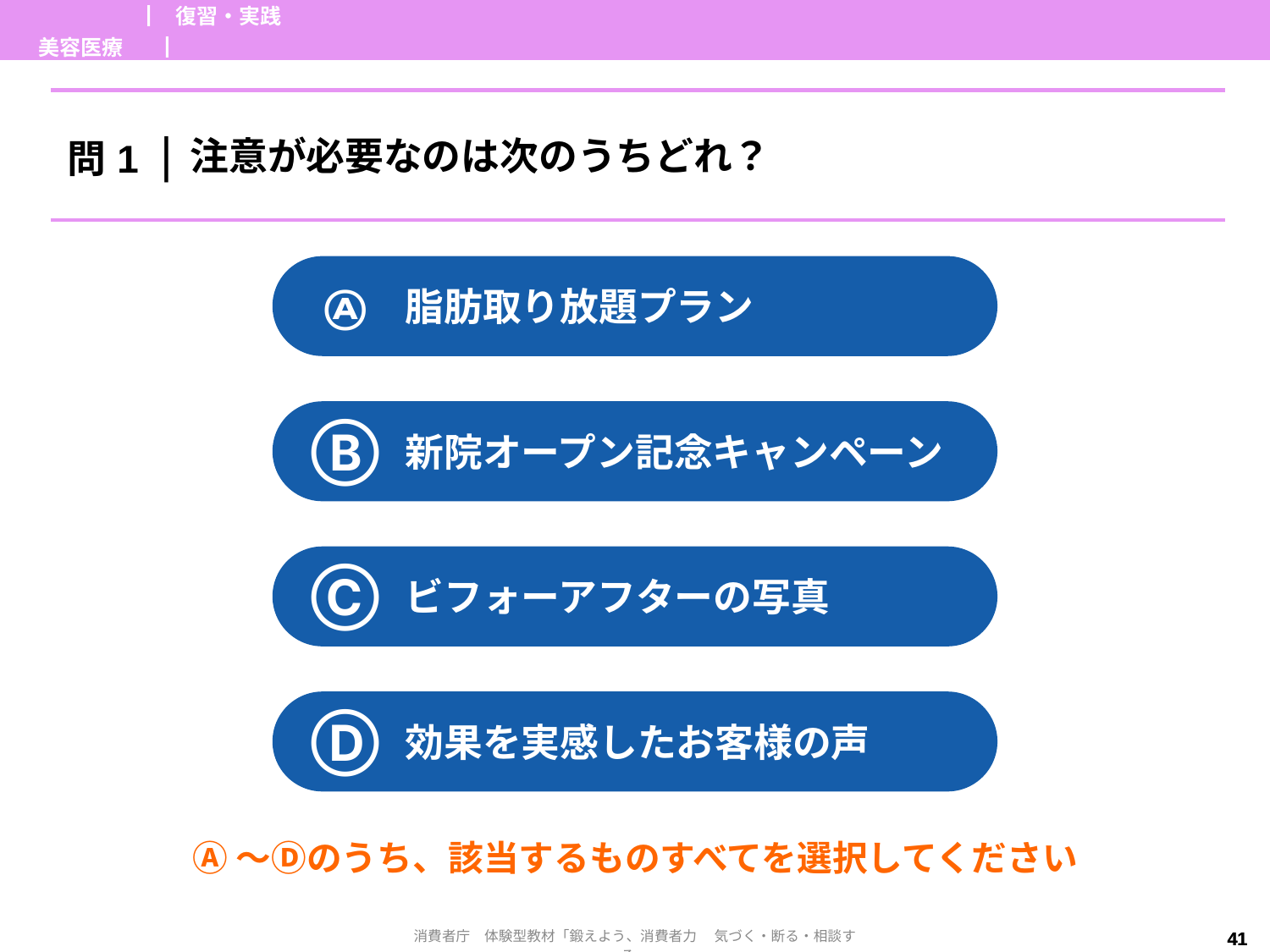

| 美容医療 | ▏復習・実践▕ |  |
| --- | --- | --- |
| 問1▕ | 注意が必要なのは次のうちどれ？ |
| --- | --- |

Ⓐ
脂肪取り放題プラン

Ⓑ
新院オープン記念キャンペーン

Ⓒ
ビフォーアフターの写真

Ⓐ　保護者のカード番号を入力する
Ⓓ
効果を実感したお客様の声
Ⓐ～Ⓓのうち、該当するものすべてを選択してください